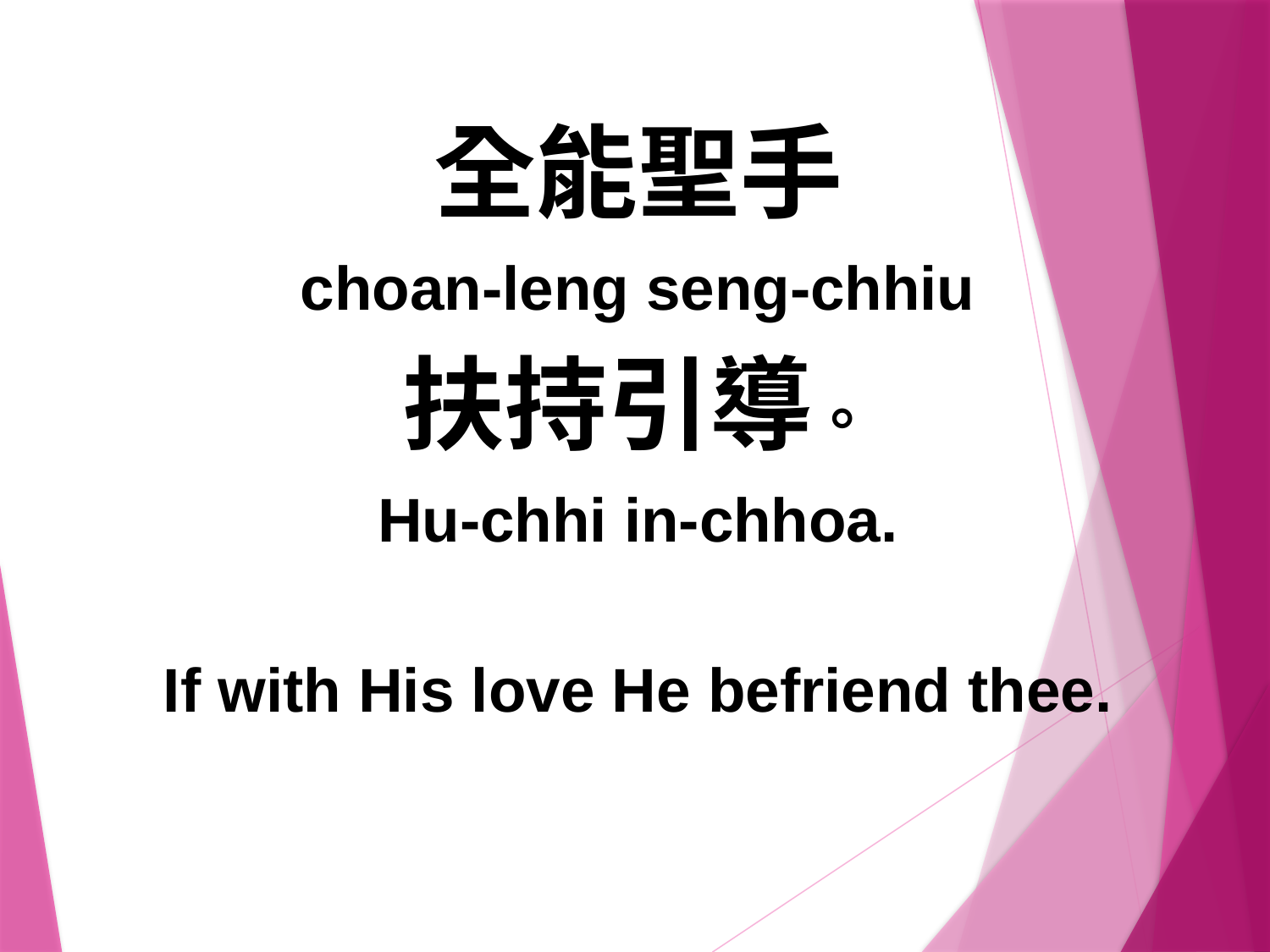

全能聖手
choan-leng seng-chhiu
扶持引導。
Hu-chhi in-chhoa.

If with His love He befriend thee.